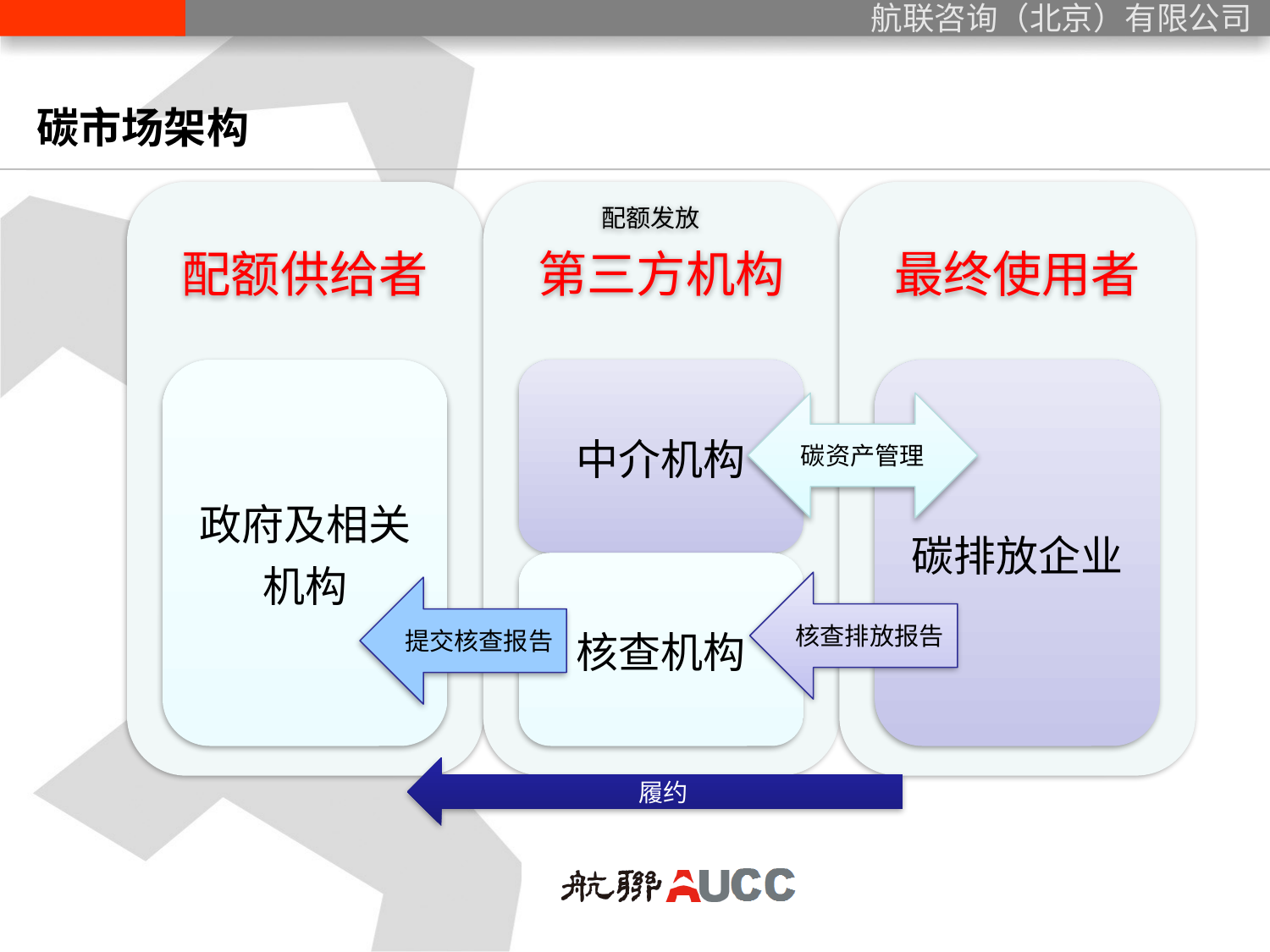

碳市场架构

配额供给者
第三方机构
最终使用者
政府及相关机构
碳排放企业
中介机构
核查机构
配额发放
碳资产管理
核查排放报告
提交核查报告
履约